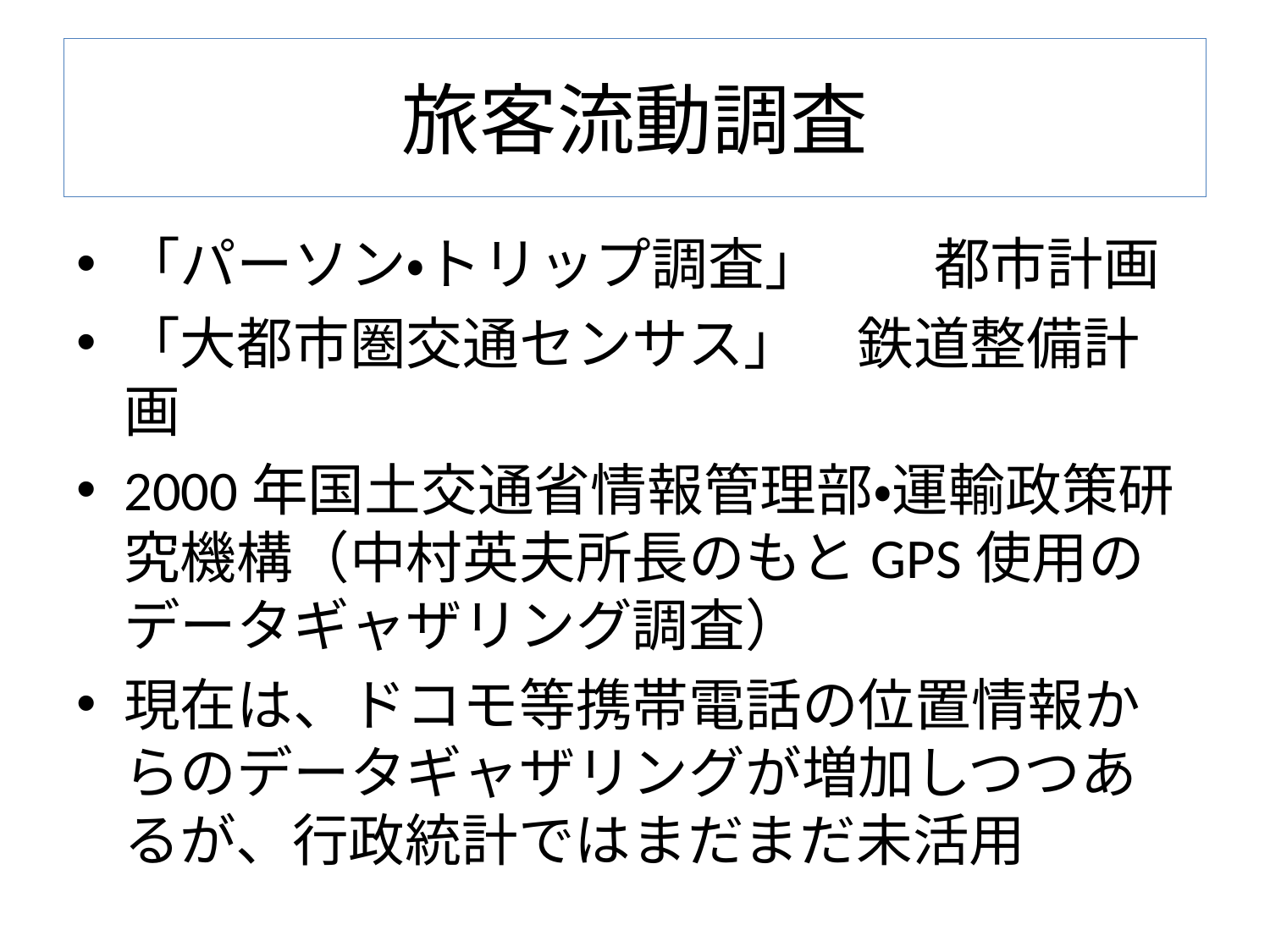

# 旅客流動調査
「パーソン・トリップ調査」　　都市計画
「大都市圏交通センサス」　鉄道整備計画
2000年国土交通省情報管理部・運輸政策研究機構（中村英夫所長のもとGPS使用のデータギャザリング調査）
現在は、ドコモ等携帯電話の位置情報からのデータギャザリングが増加しつつあるが、行政統計ではまだまだ未活用